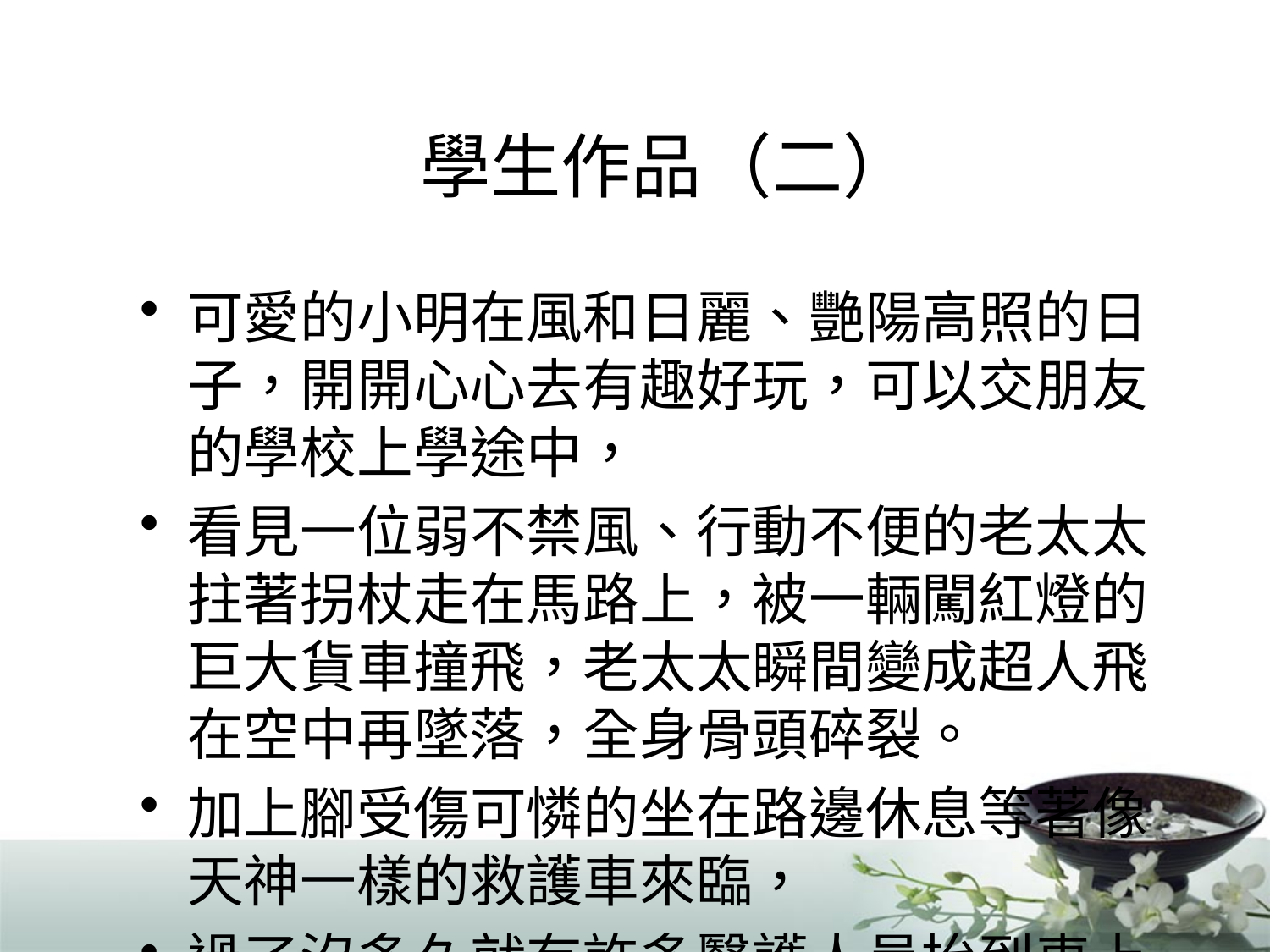

# 學生作品（二）
可愛的小明在風和日麗、艷陽高照的日子，開開心心去有趣好玩，可以交朋友的學校上學途中，
看見一位弱不禁風、行動不便的老太太拄著拐杖走在馬路上，被一輛闖紅燈的巨大貨車撞飛，老太太瞬間變成超人飛在空中再墜落，全身骨頭碎裂。
加上腳受傷可憐的坐在路邊休息等著像天神一樣的救護車來臨，
過了沒多久就有許多醫護人員抬到車上送去博愛醫院，
真希望他可以存活下來，沒有大礙。